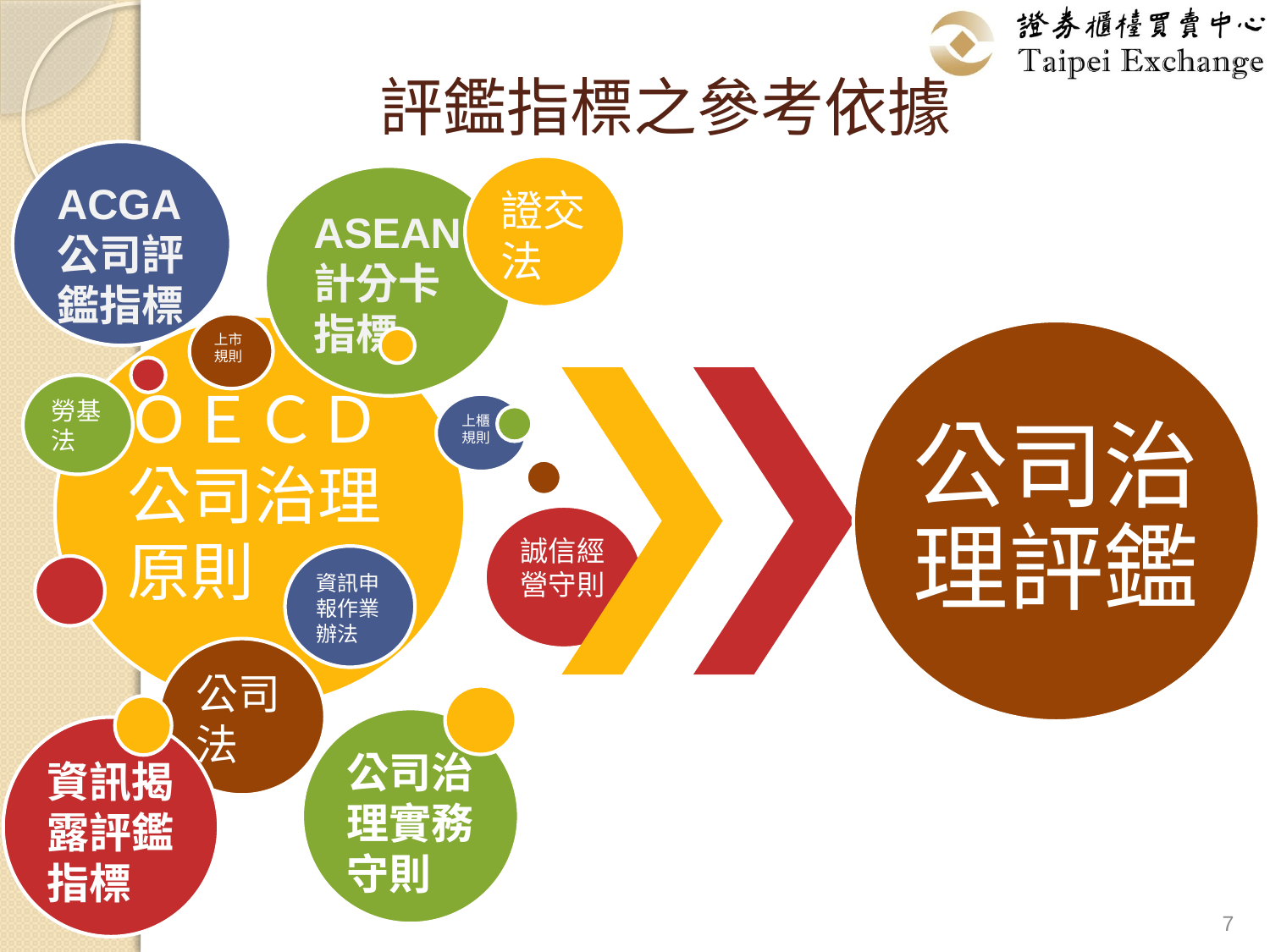

# 評鑑指標之參考依據
ACGA公司評鑑指標
證交法
ASEAN計分卡指標

上市規則
ＯＥＣＤ
公司治理原則
公司治理評鑑

勞基法
上櫃規則

誠信經營守則
資訊申報作業辦法

公司法

公司治理實務守則
資訊揭露評鑑指標
7